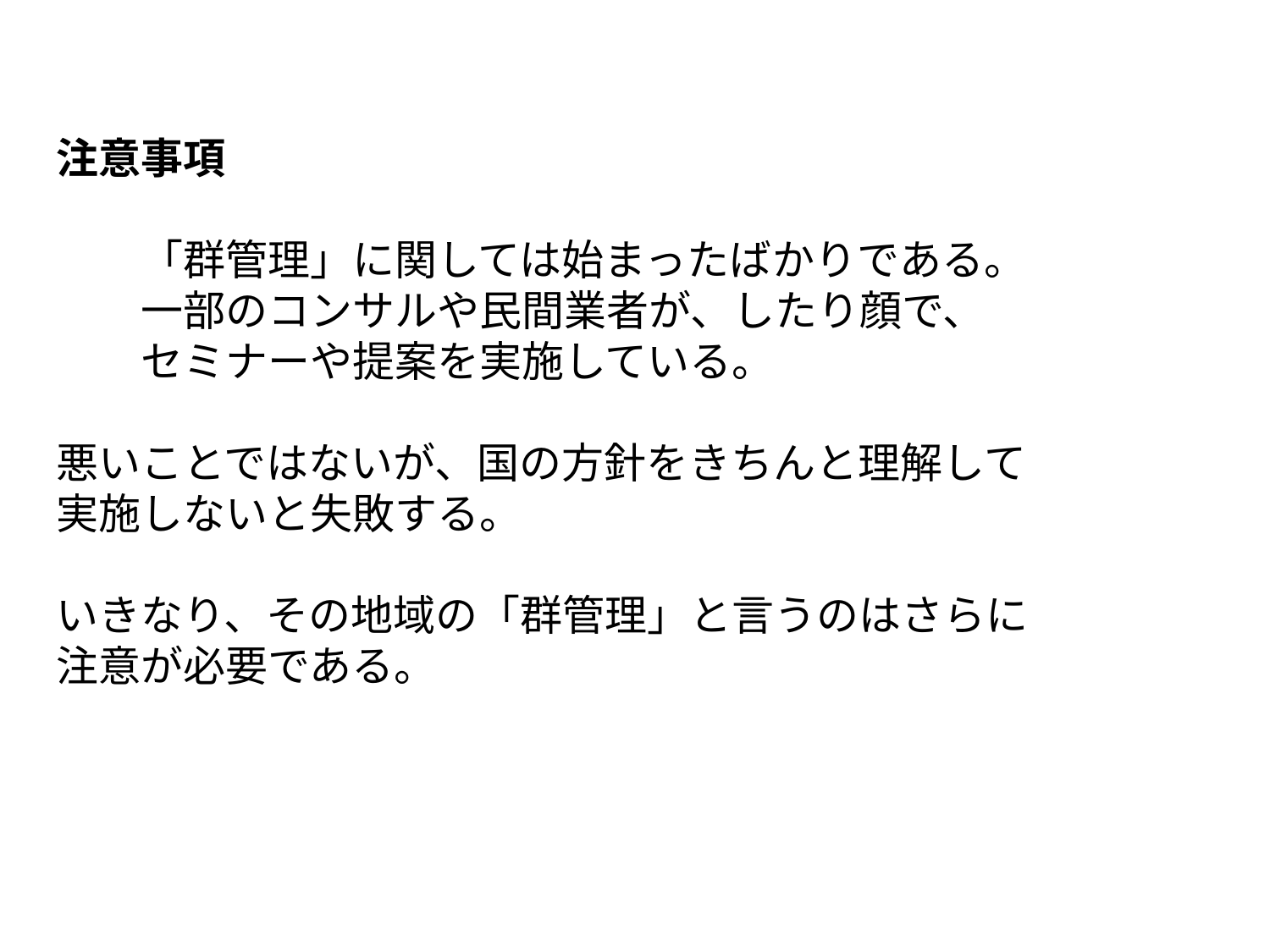

注意事項

　　「群管理」に関しては始まったばかりである。
　　一部のコンサルや民間業者が、したり顔で、
　　セミナーや提案を実施している。

悪いことではないが、国の方針をきちんと理解して
実施しないと失敗する。

いきなり、その地域の「群管理」と言うのはさらに
注意が必要である。